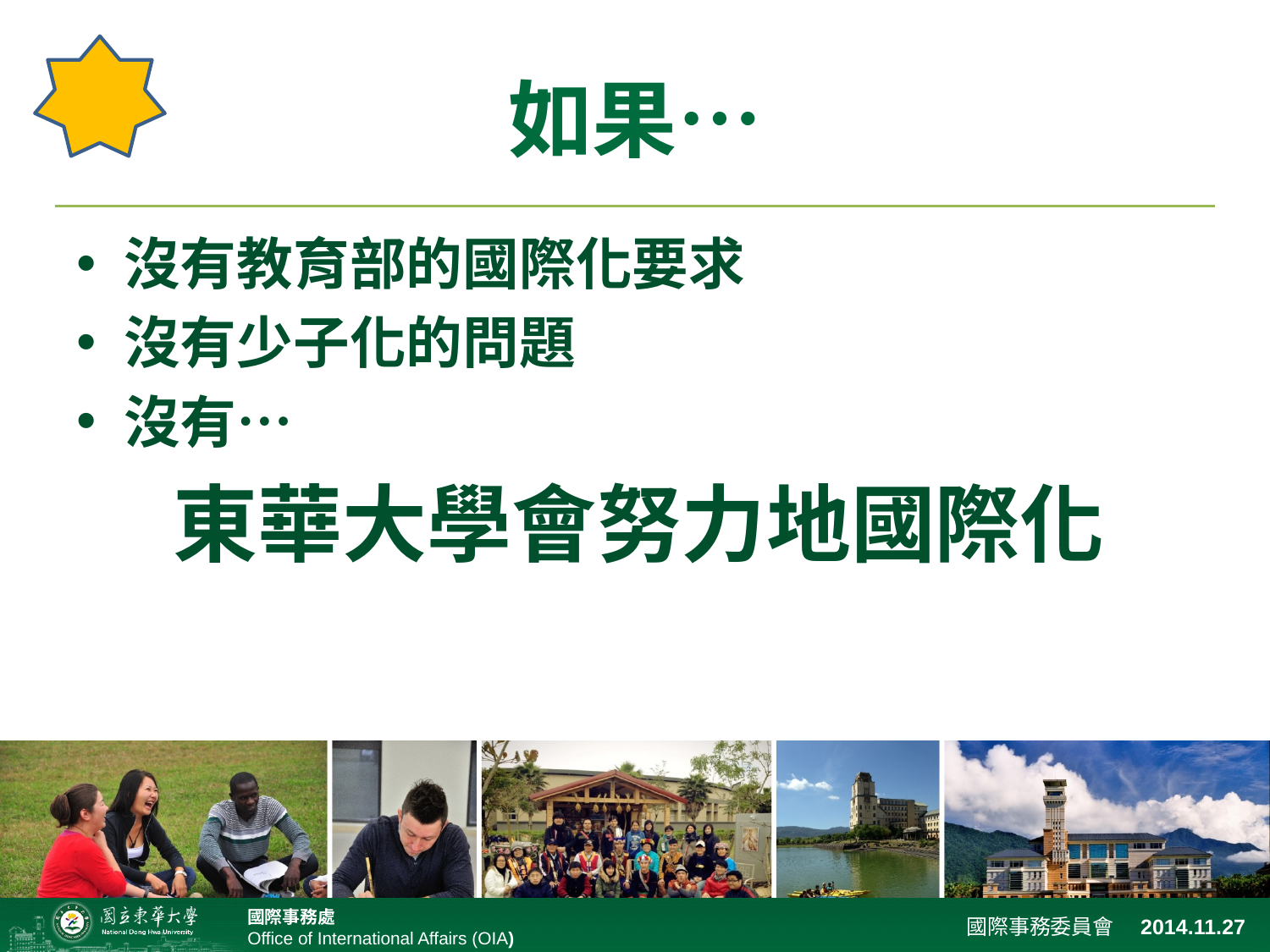

# 如果…
沒有教育部的國際化要求
沒有少子化的問題
沒有…
東華大學會努力地國際化